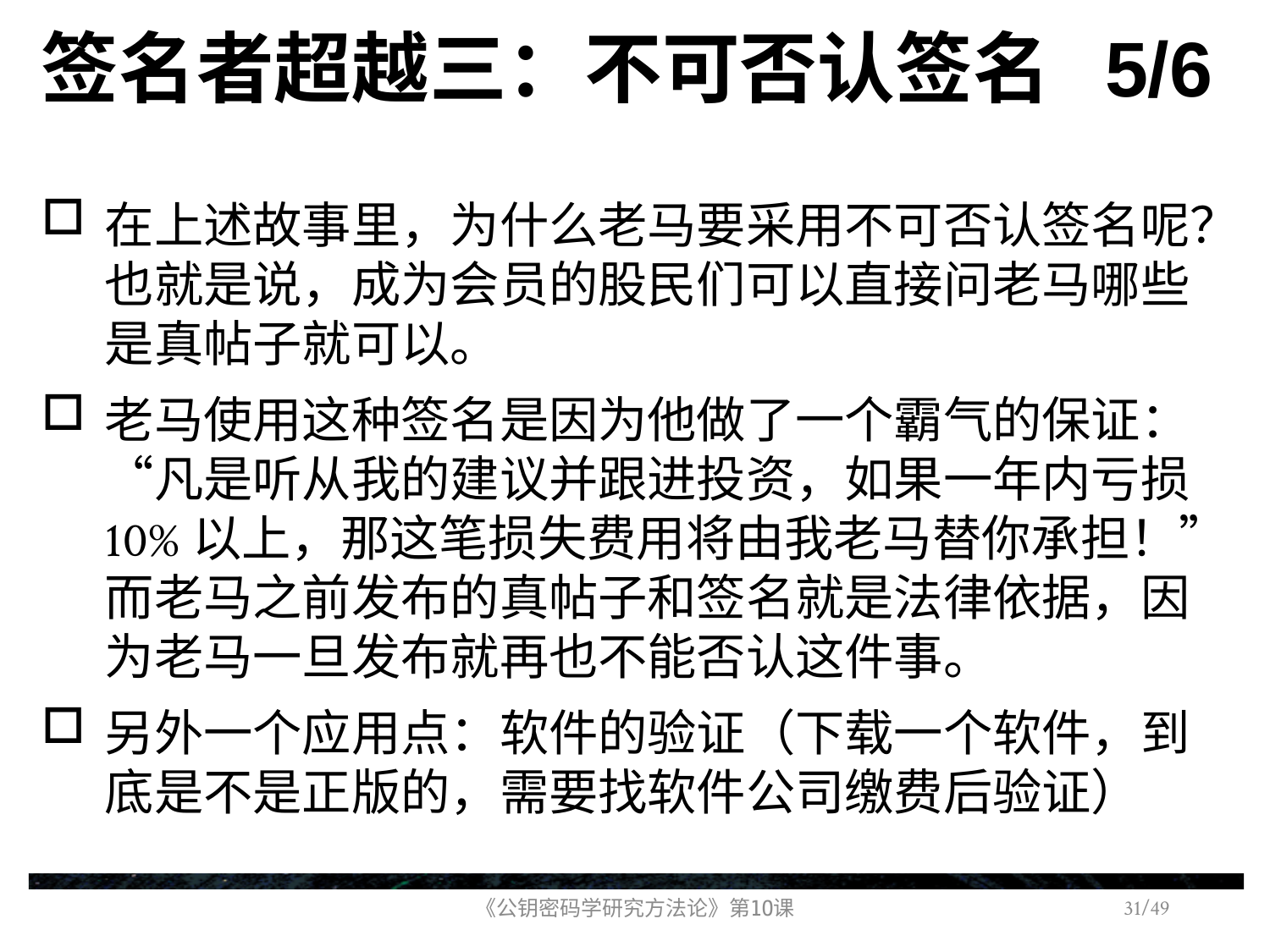

# 签名者超越三：不可否认签名  5/6
在上述故事里，为什么老马要采用不可否认签名呢？也就是说，成为会员的股民们可以直接问老马哪些是真帖子就可以。
老马使用这种签名是因为他做了一个霸气的保证：“凡是听从我的建议并跟进投资，如果一年内亏损10%以上，那这笔损失费用将由我老马替你承担！”而老马之前发布的真帖子和签名就是法律依据，因为老马一旦发布就再也不能否认这件事。
另外一个应用点：软件的验证（下载一个软件，到底是不是正版的，需要找软件公司缴费后验证）
《公钥密码学研究方法论》第10课
31/49